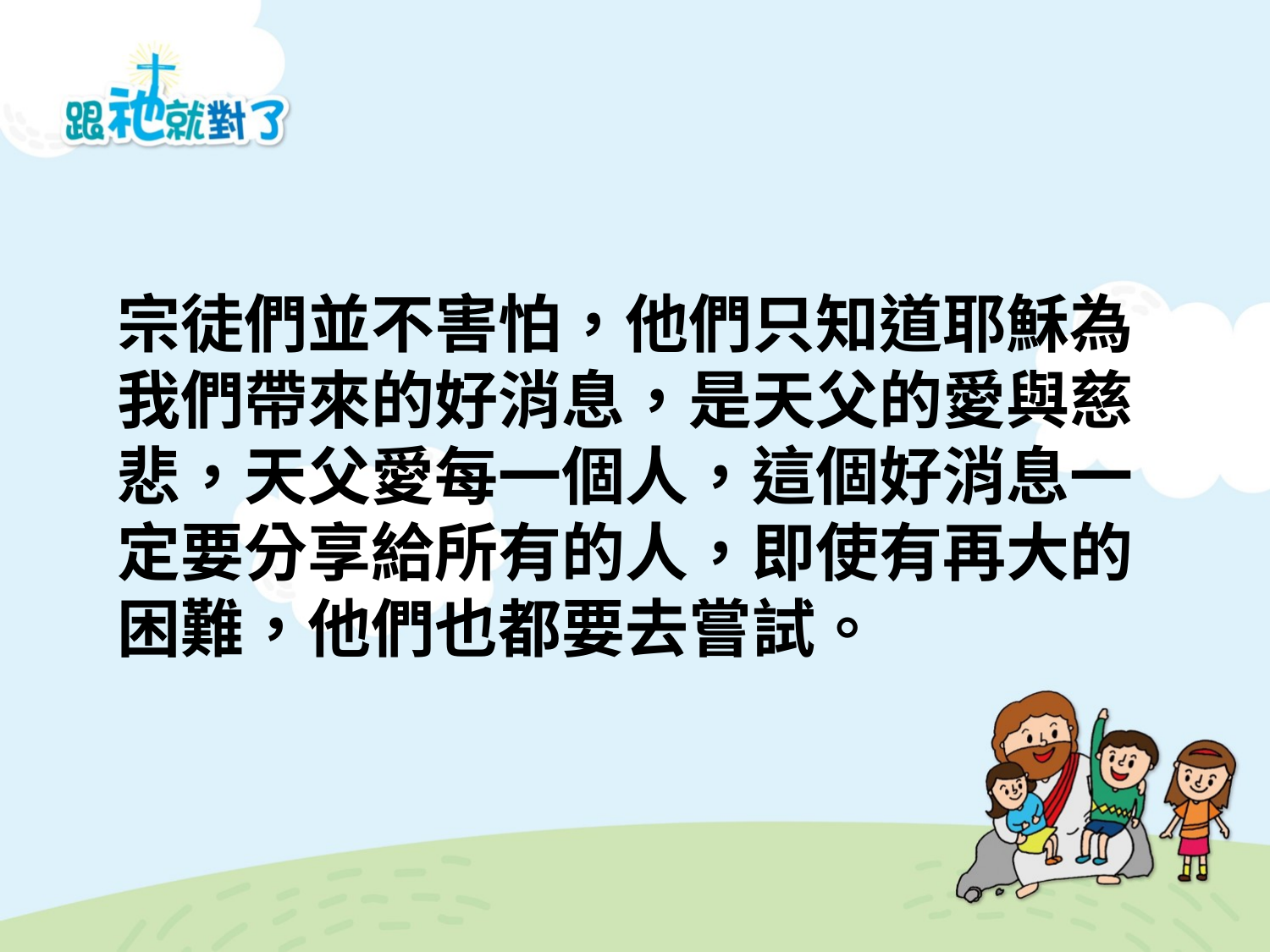

宗徒們並不害怕，他們只知道耶穌為我們帶來的好消息，是天父的愛與慈悲，天父愛每一個人，這個好消息一定要分享給所有的人，即使有再大的困難，他們也都要去嘗試。